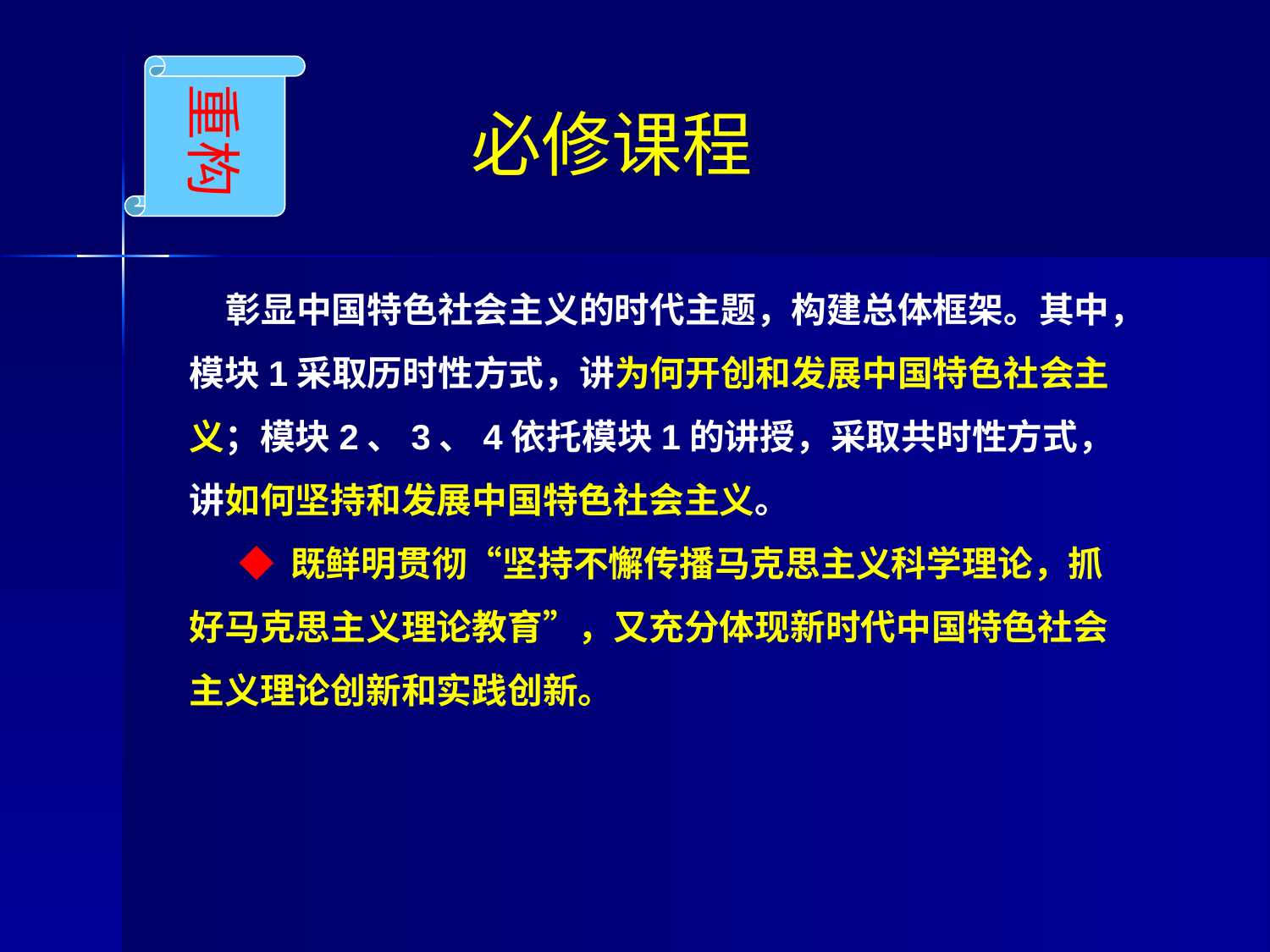

重构
# 必修课程
    彰显中国特色社会主义的时代主题，构建总体框架。其中，模块1采取历时性方式，讲为何开创和发展中国特色社会主义；模块2、3、4依托模块1的讲授，采取共时性方式，讲如何坚持和发展中国特色社会主义。
◆ 既鲜明贯彻“坚持不懈传播马克思主义科学理论，抓好马克思主义理论教育”，又充分体现新时代中国特色社会主义理论创新和实践创新。